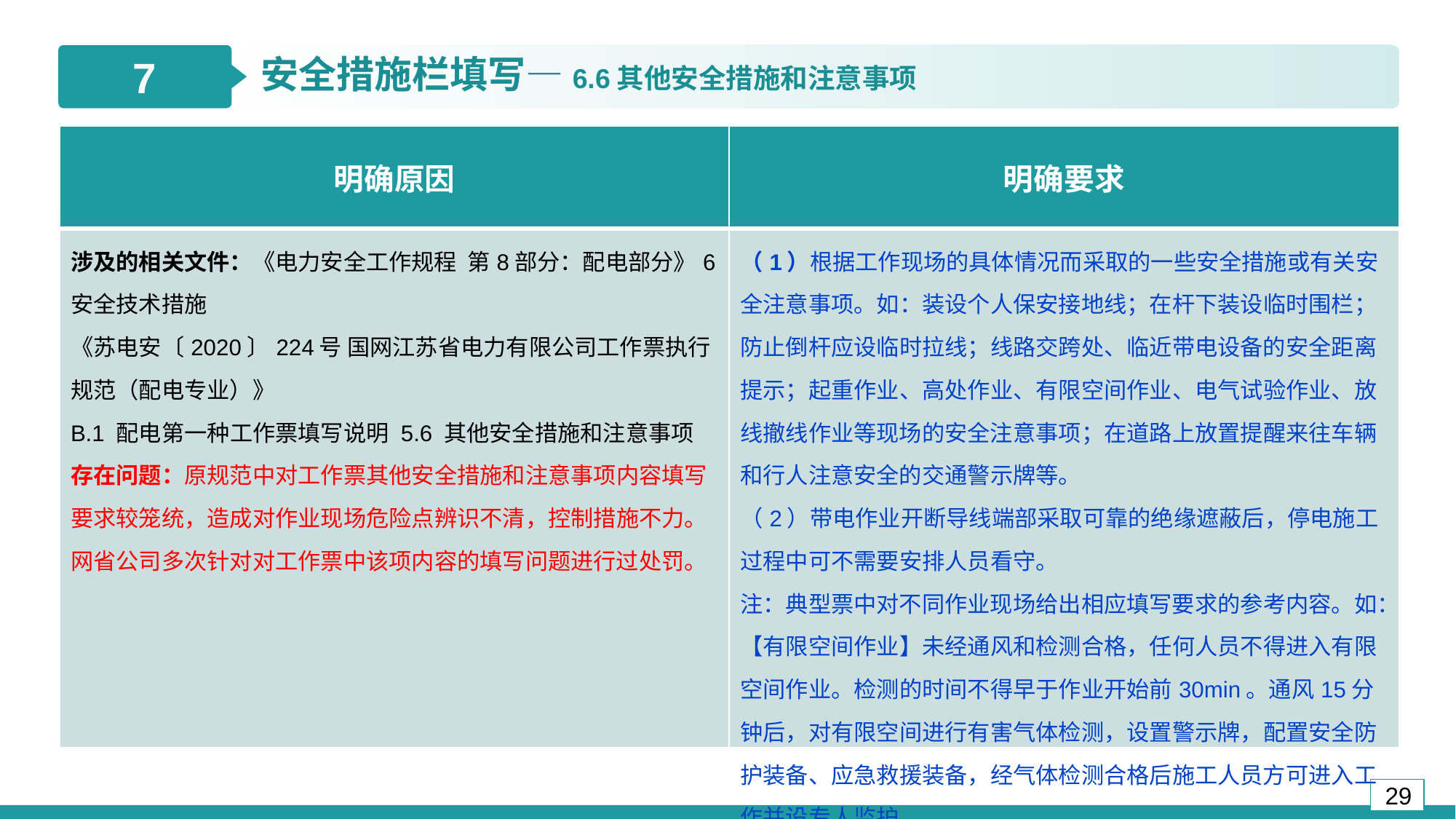

7
安全措施栏填写—6.6其他安全措施和注意事项
| 明确原因 | 明确要求 |
| --- | --- |
| 涉及的相关文件：《电力安全工作规程 第8部分：配电部分》6 安全技术措施 《苏电安〔2020〕224号 国网江苏省电力有限公司工作票执行规范（配电专业）》 B.1 配电第一种工作票填写说明 5.6 其他安全措施和注意事项 存在问题：原规范中对工作票其他安全措施和注意事项内容填写要求较笼统，造成对作业现场危险点辨识不清，控制措施不力。网省公司多次针对对工作票中该项内容的填写问题进行过处罚。 | （1）根据工作现场的具体情况而采取的一些安全措施或有关安全注意事项。如：装设个人保安接地线；在杆下装设临时围栏；防止倒杆应设临时拉线；线路交跨处、临近带电设备的安全距离提示；起重作业、高处作业、有限空间作业、电气试验作业、放线撤线作业等现场的安全注意事项；在道路上放置提醒来往车辆和行人注意安全的交通警示牌等。 （2）带电作业开断导线端部采取可靠的绝缘遮蔽后，停电施工过程中可不需要安排人员看守。 注：典型票中对不同作业现场给出相应填写要求的参考内容。如：【有限空间作业】未经通风和检测合格，任何人员不得进入有限空间作业。检测的时间不得早于作业开始前30min。通风15分钟后，对有限空间进行有害气体检测，设置警示牌，配置安全防护装备、应急救援装备，经气体检测合格后施工人员方可进入工作并设专人监护。 |
3
2

10